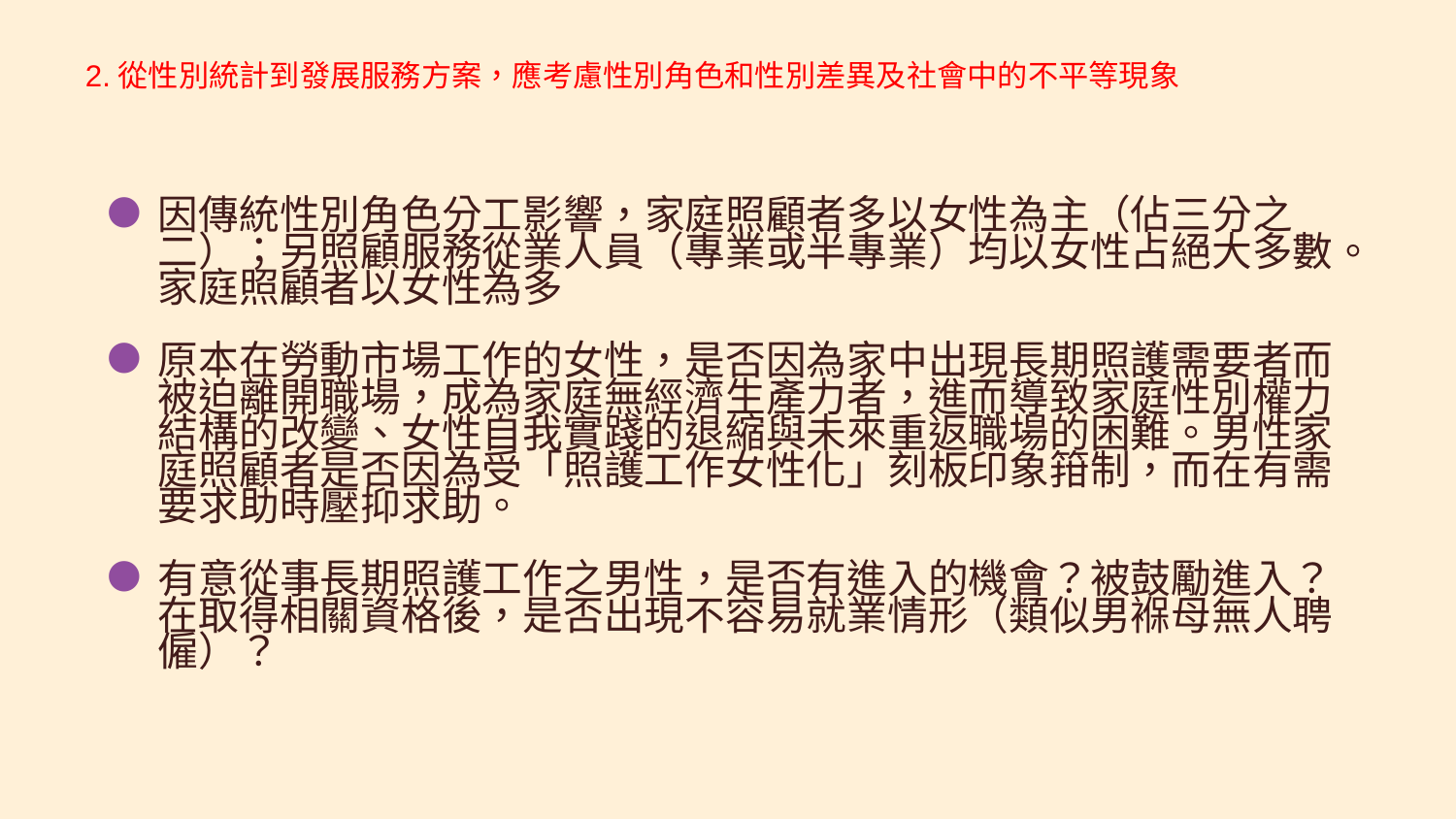

# 2.從性別統計到發展服務方案，應考慮性別角色和性別差異及社會中的不平等現象
因傳統性別角色分工影響，家庭照顧者多以女性為主（佔三分之二）；另照顧服務從業人員（專業或半專業）均以女性占絕大多數。家庭照顧者以女性為多

原本在勞動市場工作的女性，是否因為家中出現長期照護需要者而被迫離開職場，成為家庭無經濟生產力者，進而導致家庭性別權力結構的改變、女性自我實踐的退縮與未來重返職場的困難。男性家庭照顧者是否因為受「照護工作女性化」刻板印象箝制，而在有需要求助時壓抑求助。

有意從事長期照護工作之男性，是否有進入的機會？被鼓勵進入？在取得相關資格後，是否出現不容易就業情形（類似男褓母無人聘僱）？